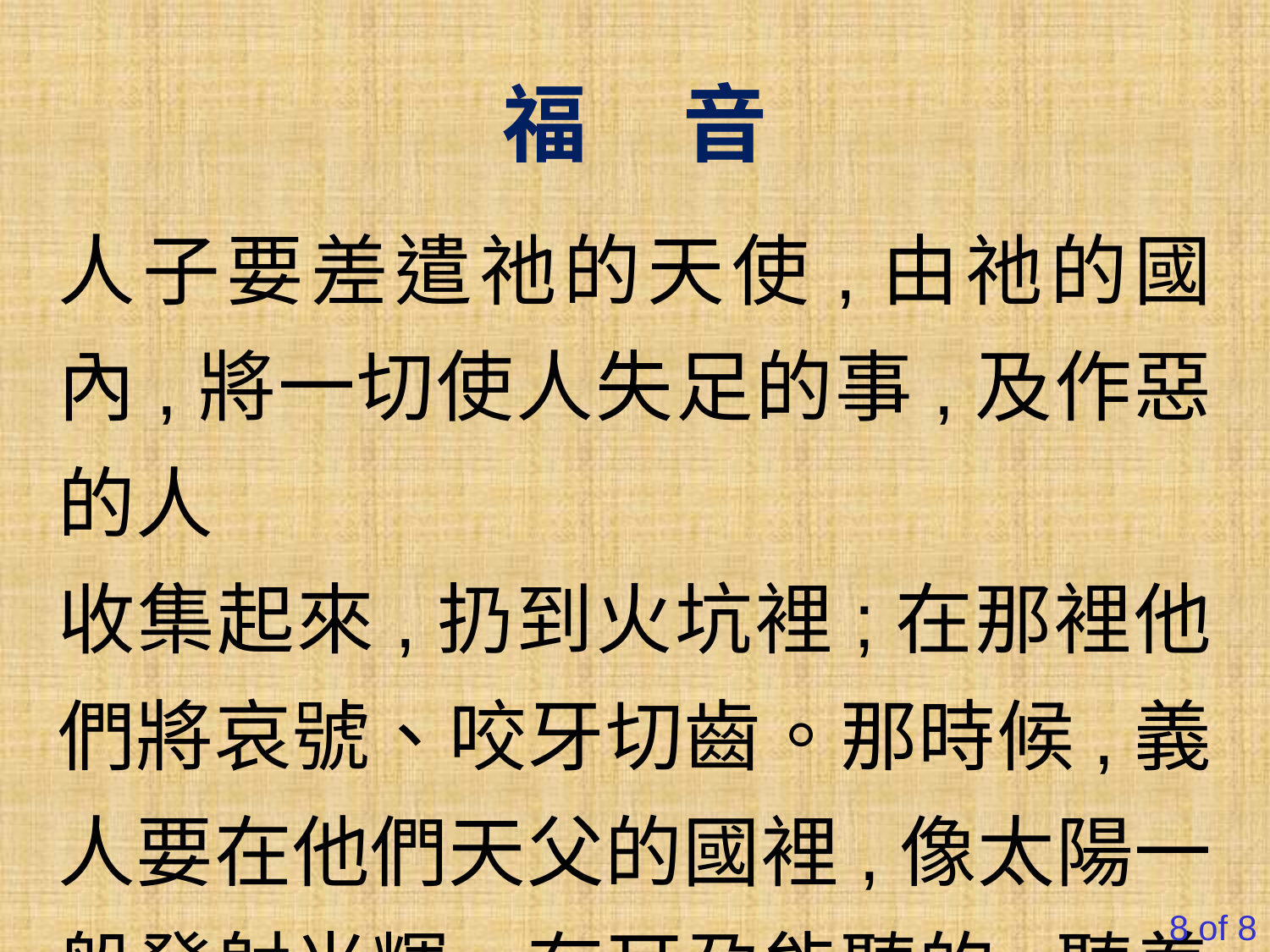

福     音

人子要差遣祂的天使,由祂的國內,將一切使人失足的事,及作惡的人
收集起來,扔到火坑裡;在那裡他們將哀號、咬牙切齒。那時候,義人要在他們天父的國裡,像太陽一般發射光輝。有耳朶能聽的,聽着罷!」
8 of 8